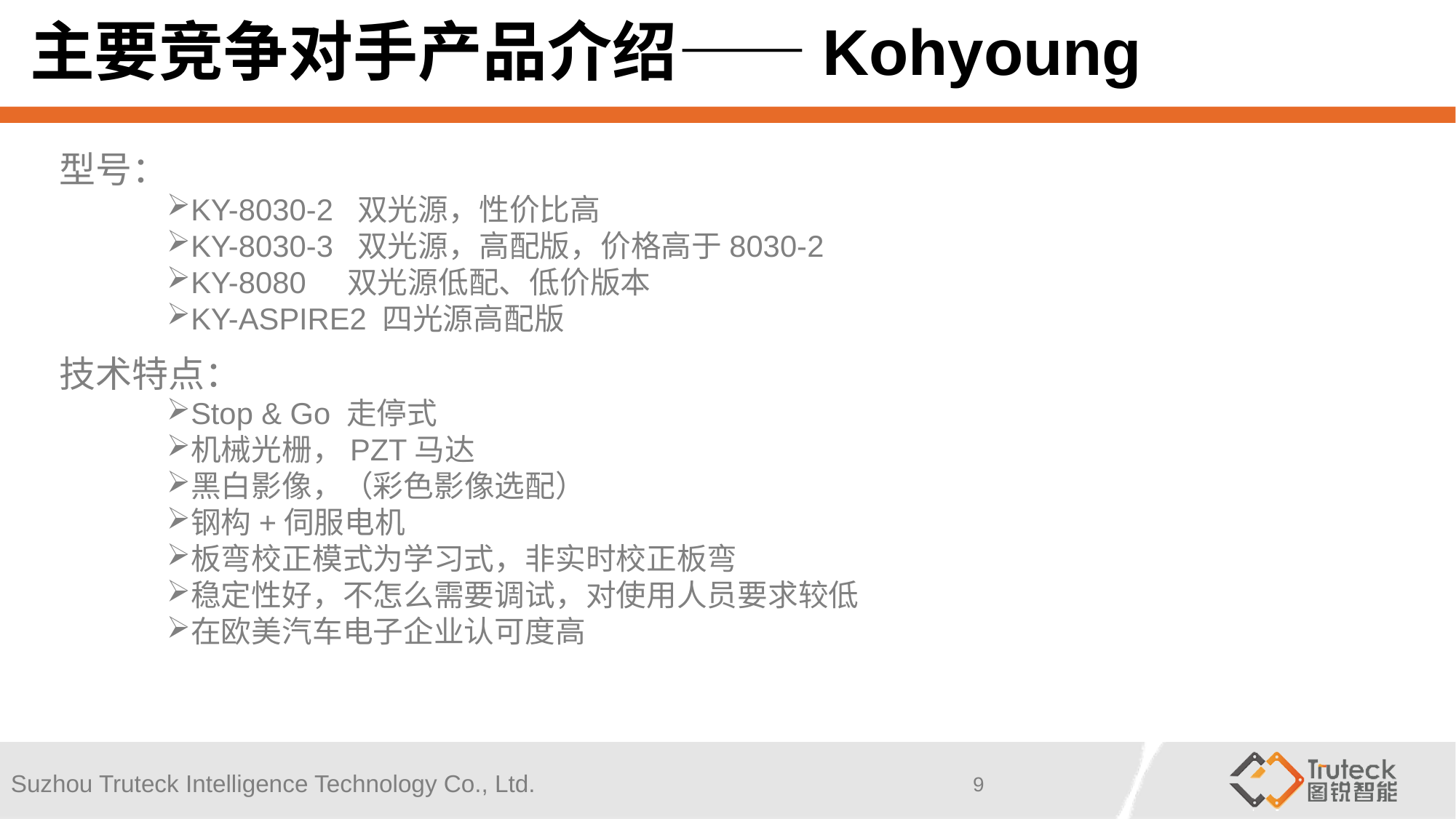

# 主要竞争对手产品介绍——Kohyoung
型号：
KY-8030-2  双光源，性价比高
KY-8030-3  双光源，高配版，价格高于8030-2
KY-8080    双光源低配、低价版本
KY-ASPIRE2 四光源高配版
技术特点：
Stop & Go 走停式
机械光栅，PZT马达
黑白影像，（彩色影像选配）
钢构+伺服电机
板弯校正模式为学习式，非实时校正板弯
稳定性好，不怎么需要调试，对使用人员要求较低
在欧美汽车电子企业认可度高